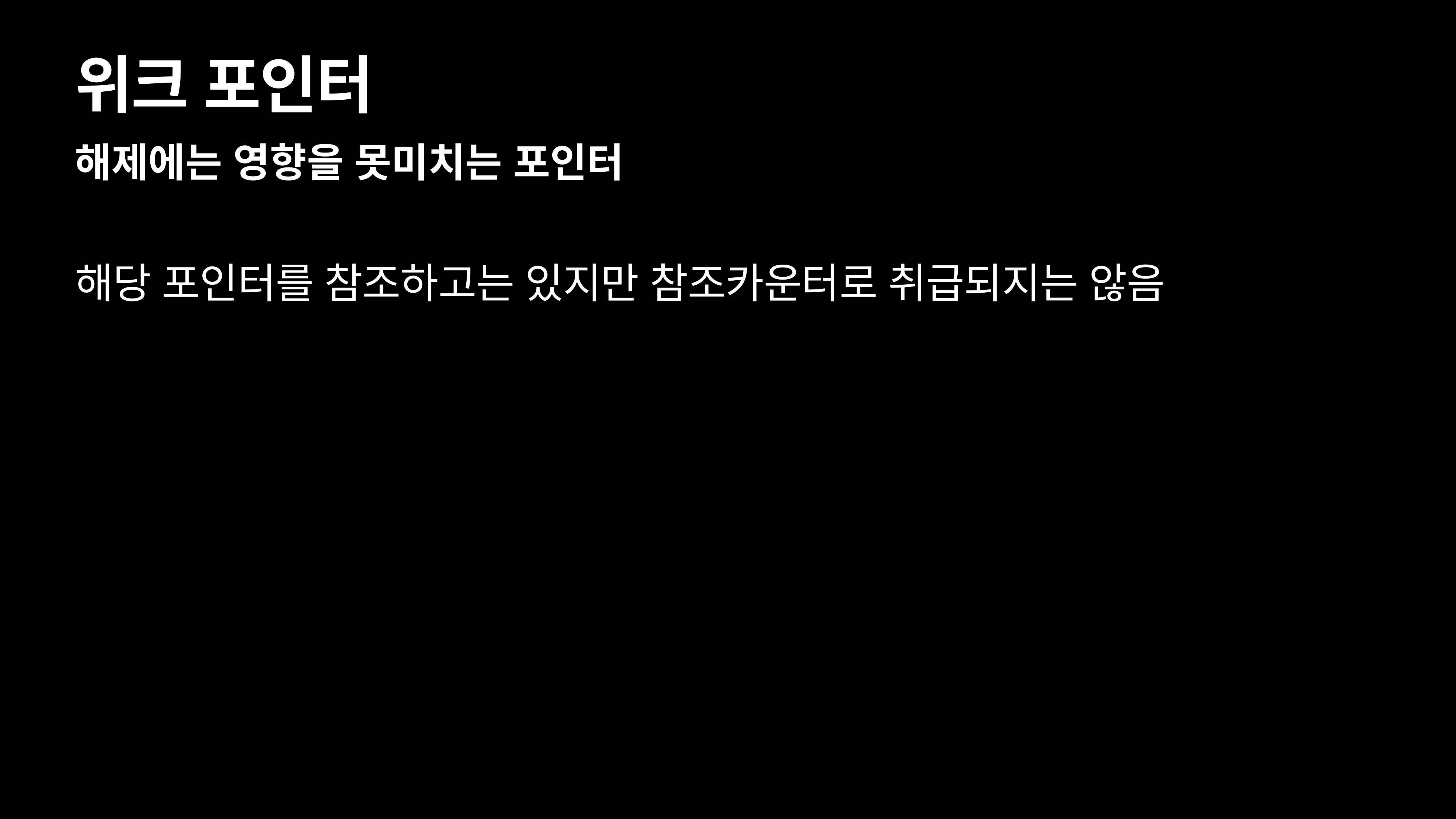

# 위크 포인터
해제에는 영향을 못미치는 포인터
해당 포인터를 참조하고는 있지만 참조카운터로 취급되지는 않음